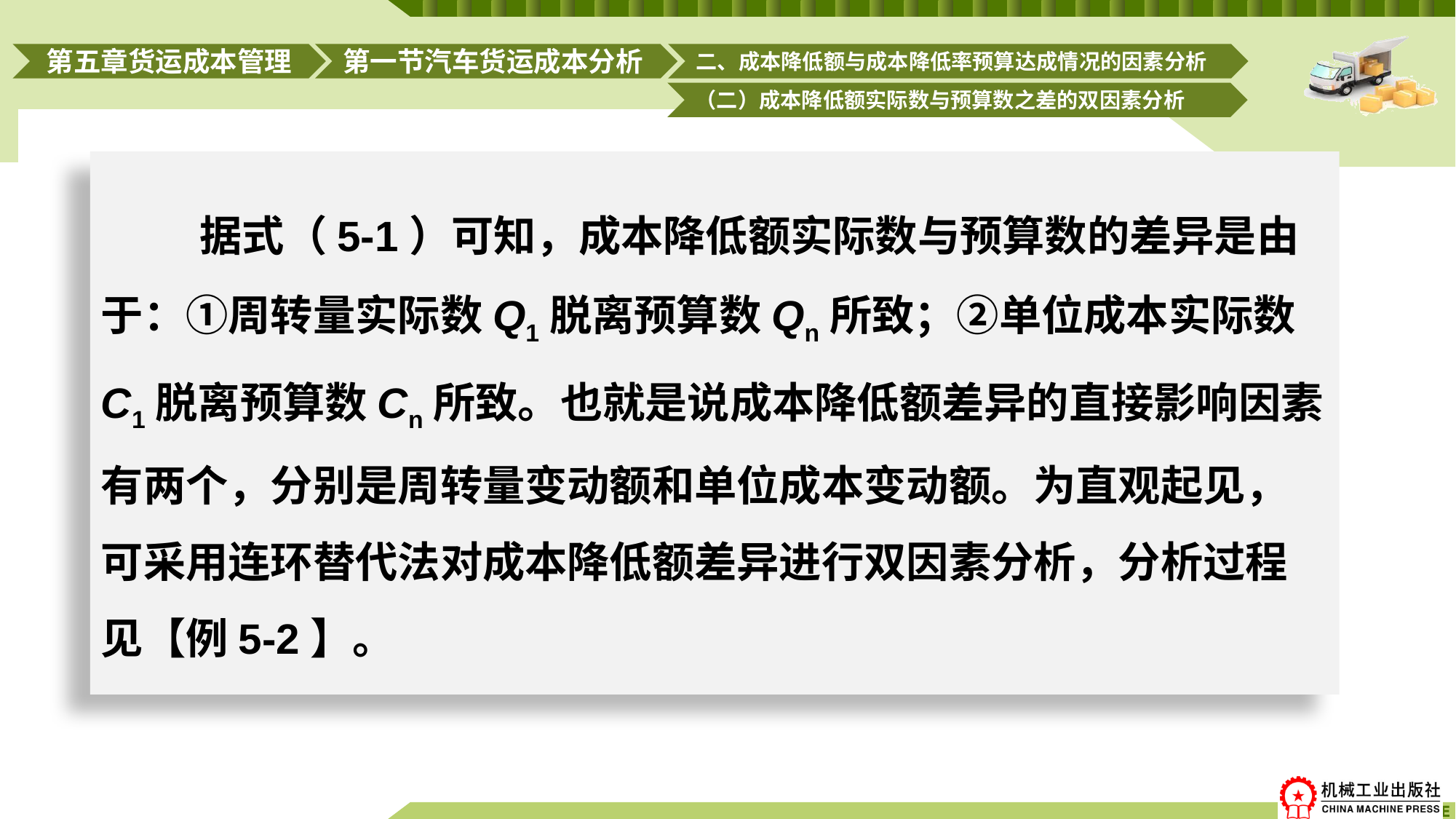

第一节汽车货运成本分析
二、成本降低额与成本降低率预算达成情况的因素分析
第五章货运成本管理
（二）成本降低额实际数与预算数之差的双因素分析
# 据式（5-1）可知，成本降低额实际数与预算数的差异是由于：①周转量实际数Q1脱离预算数Qn所致；②单位成本实际数C1脱离预算数Cn所致。也就是说成本降低额差异的直接影响因素有两个，分别是周转量变动额和单位成本变动额。为直观起见，可采用连环替代法对成本降低额差异进行双因素分析，分析过程见【例5-2】。